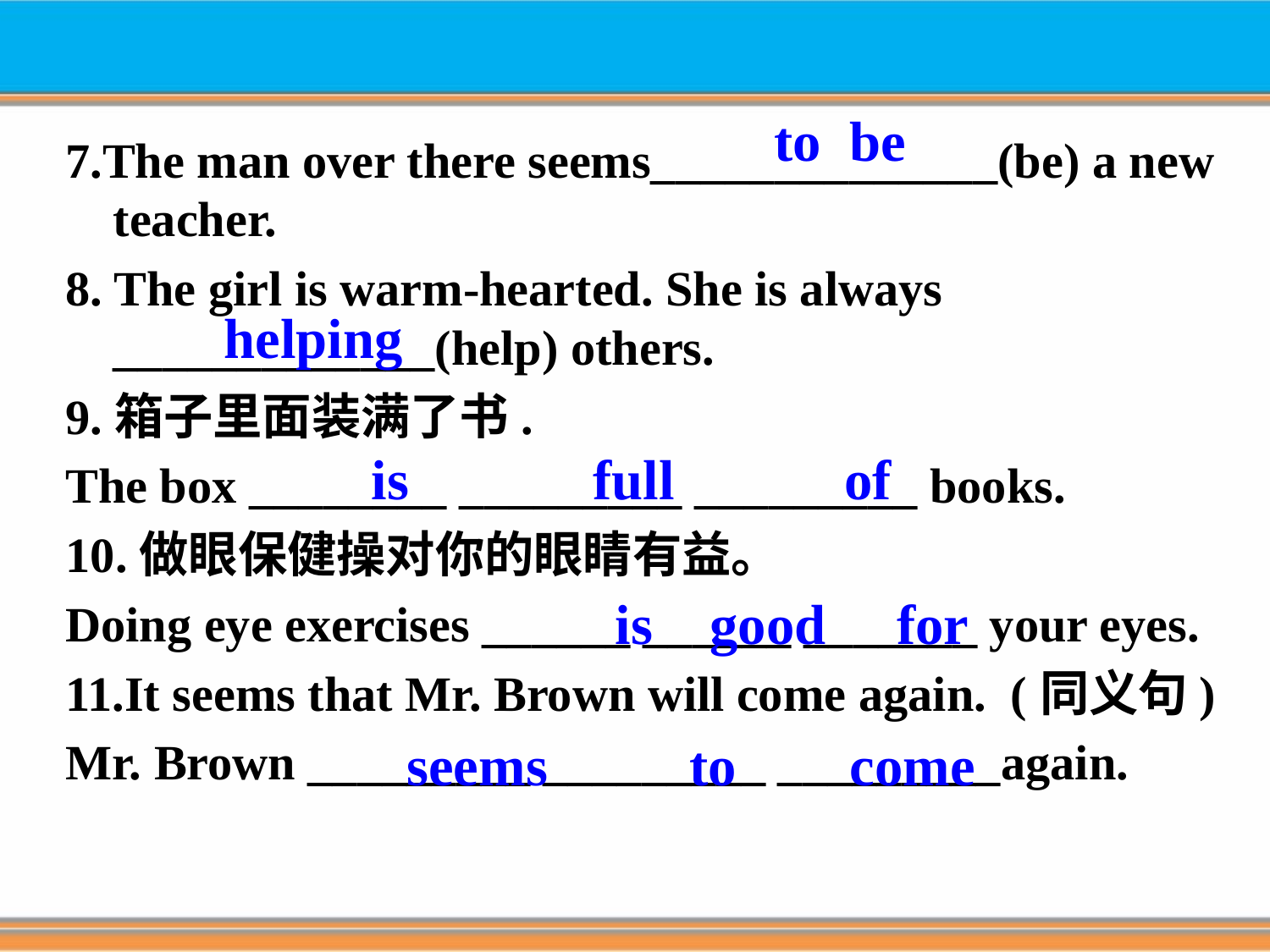

7.The man over there seems______________(be) a new teacher.
8. The girl is warm-hearted. She is always _____________(help) others.
9.箱子里面装满了书.
The box ________ _________ _________ books.
10.做眼保健操对你的眼睛有益。
Doing eye exercises ______ ______ _______ your eyes.
11.It seems that Mr. Brown will come again.  (同义句)
Mr. Brown _________ _________ _________again.
to  be
helping
is             full            of
is    good     for
seems          to        come